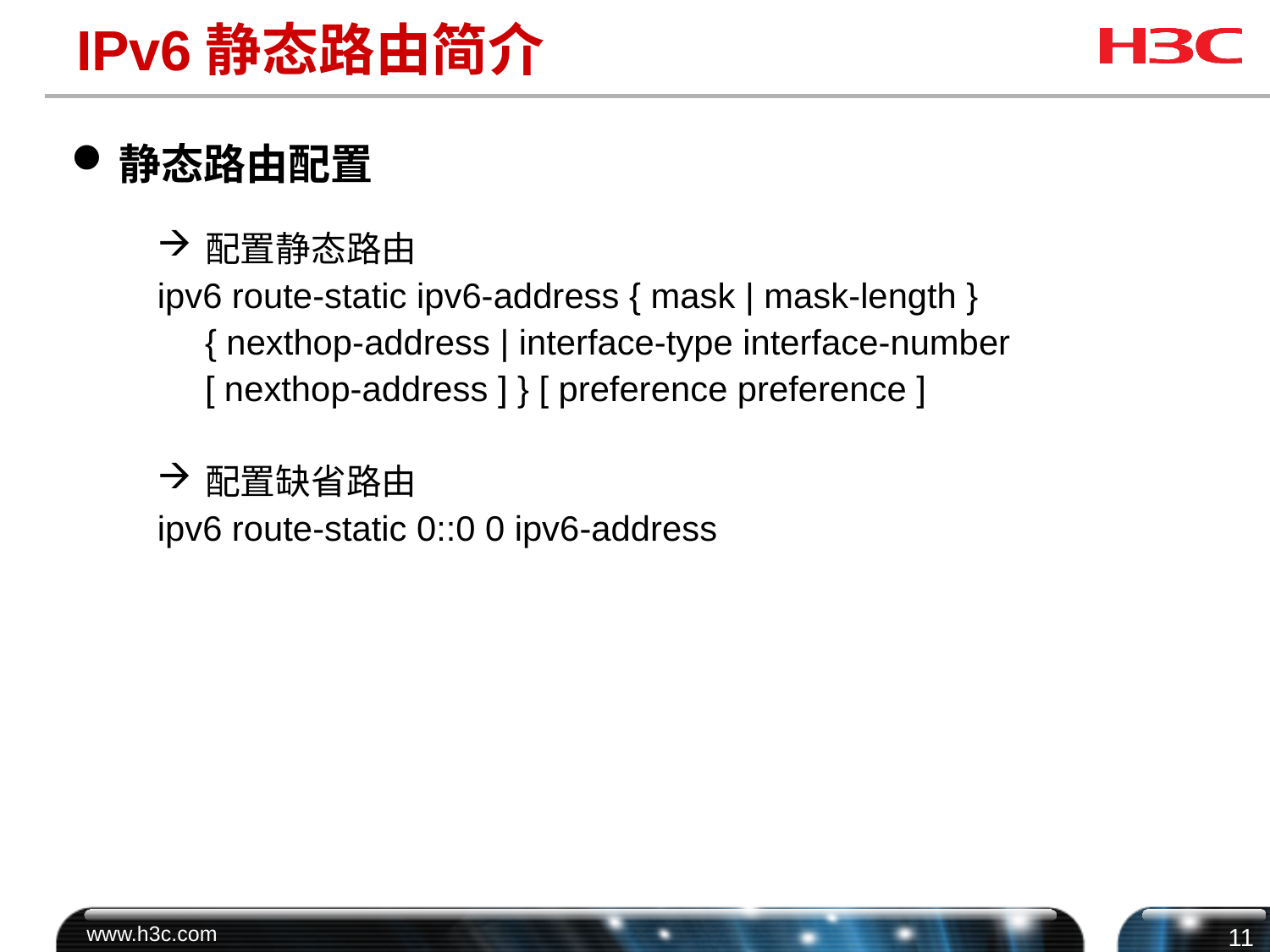

# IPv6静态路由简介
静态路由配置
配置静态路由
ipv6 route-static ipv6-address { mask | mask-length } { nexthop-address | interface-type interface-number [ nexthop-address ] } [ preference preference ]

配置缺省路由
ipv6 route-static 0::0 0 ipv6-address